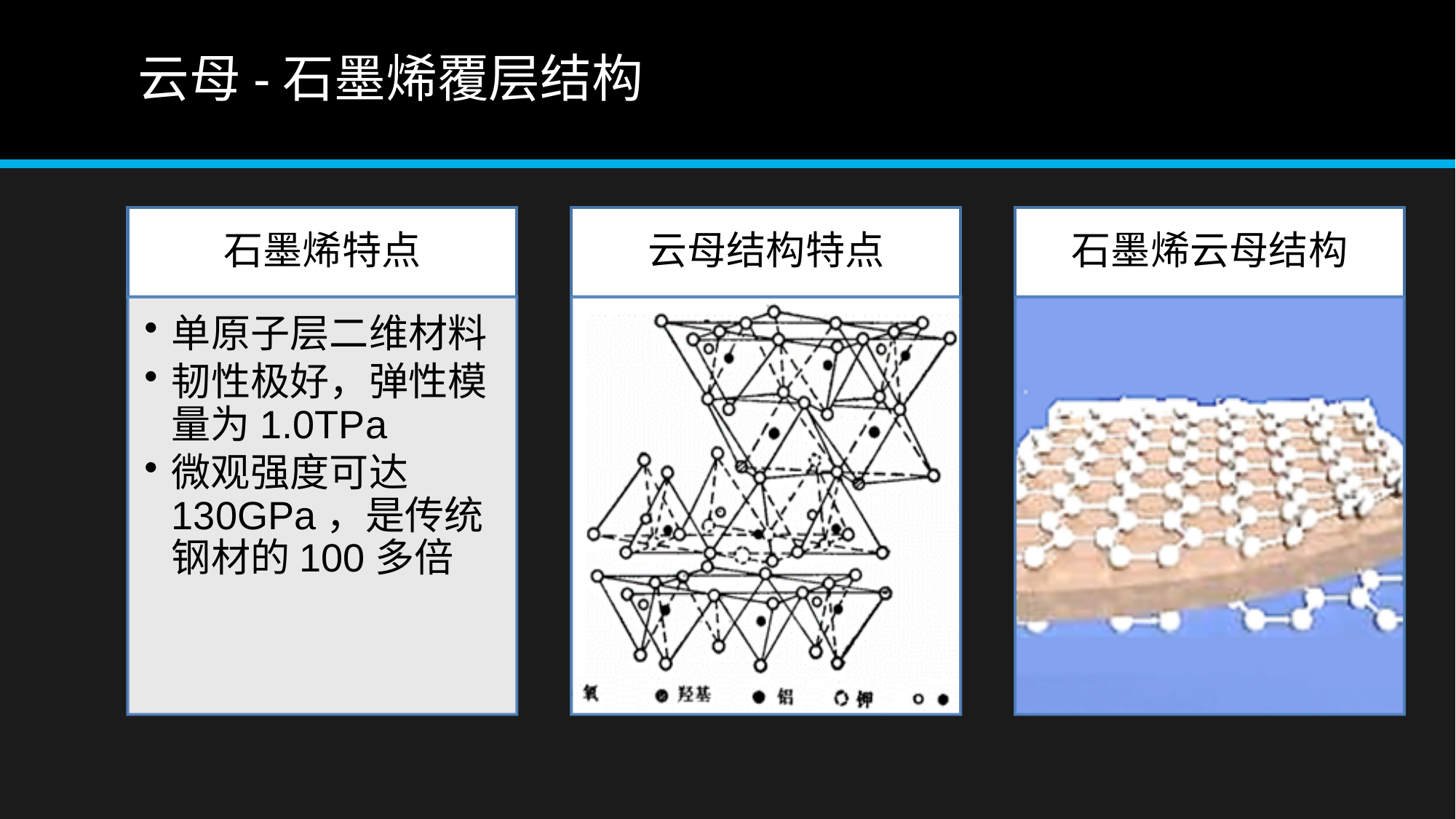

# 云母-石墨烯覆层结构
石墨烯特点
单原子层二维材料
韧性极好，弹性模量为1.0TPa
微观强度可达130GPa，是传统钢材的100多倍
云母结构特点

石墨烯云母结构